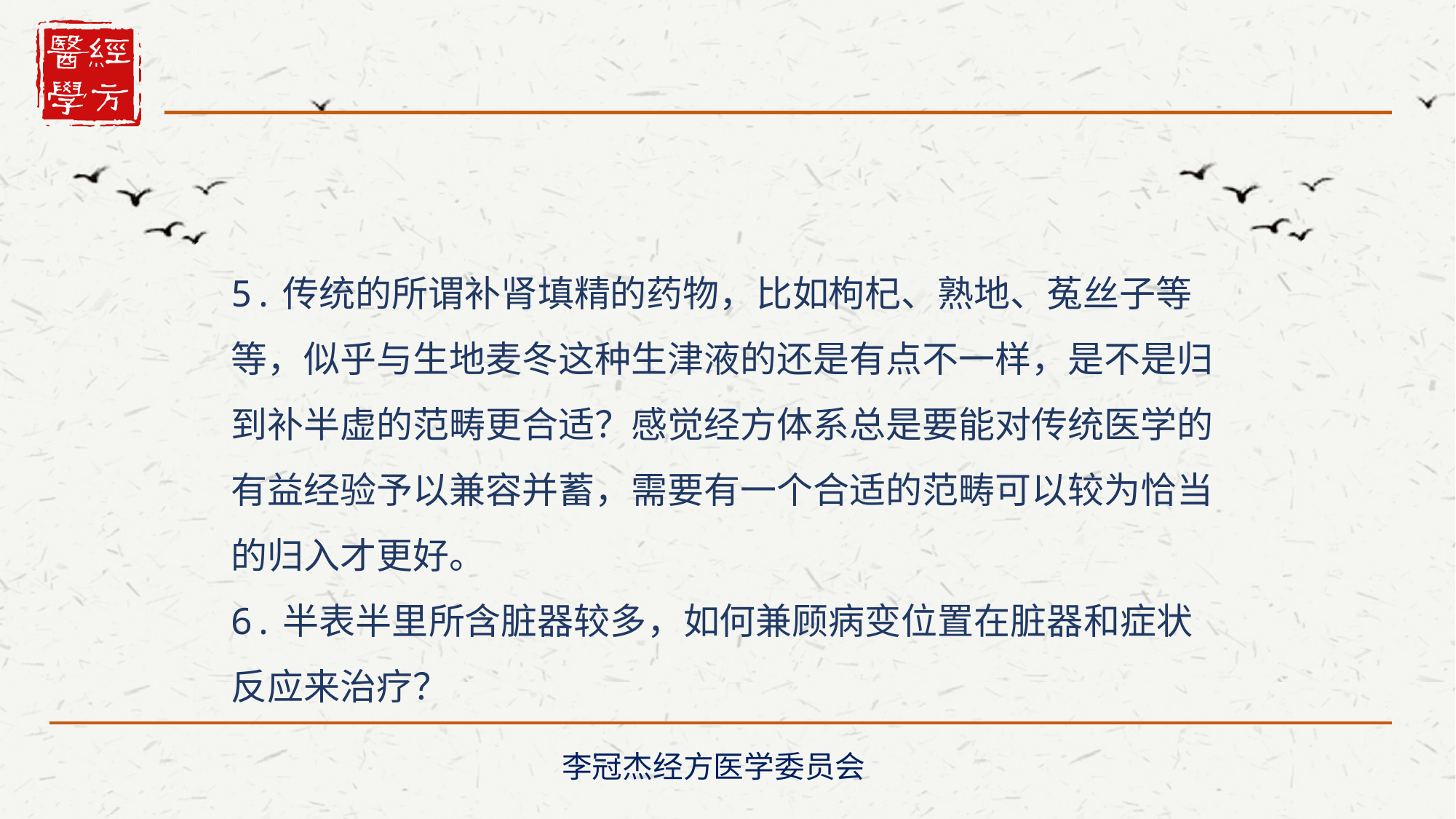

5.传统的所谓补肾填精的药物，比如枸杞、熟地、菟丝子等等，似乎与生地麦冬这种生津液的还是有点不一样，是不是归到补半虚的范畴更合适？感觉经方体系总是要能对传统医学的有益经验予以兼容并蓄，需要有一个合适的范畴可以较为恰当的归入才更好。
6.半表半里所含脏器较多，如何兼顾病变位置在脏器和症状反应来治疗？
52